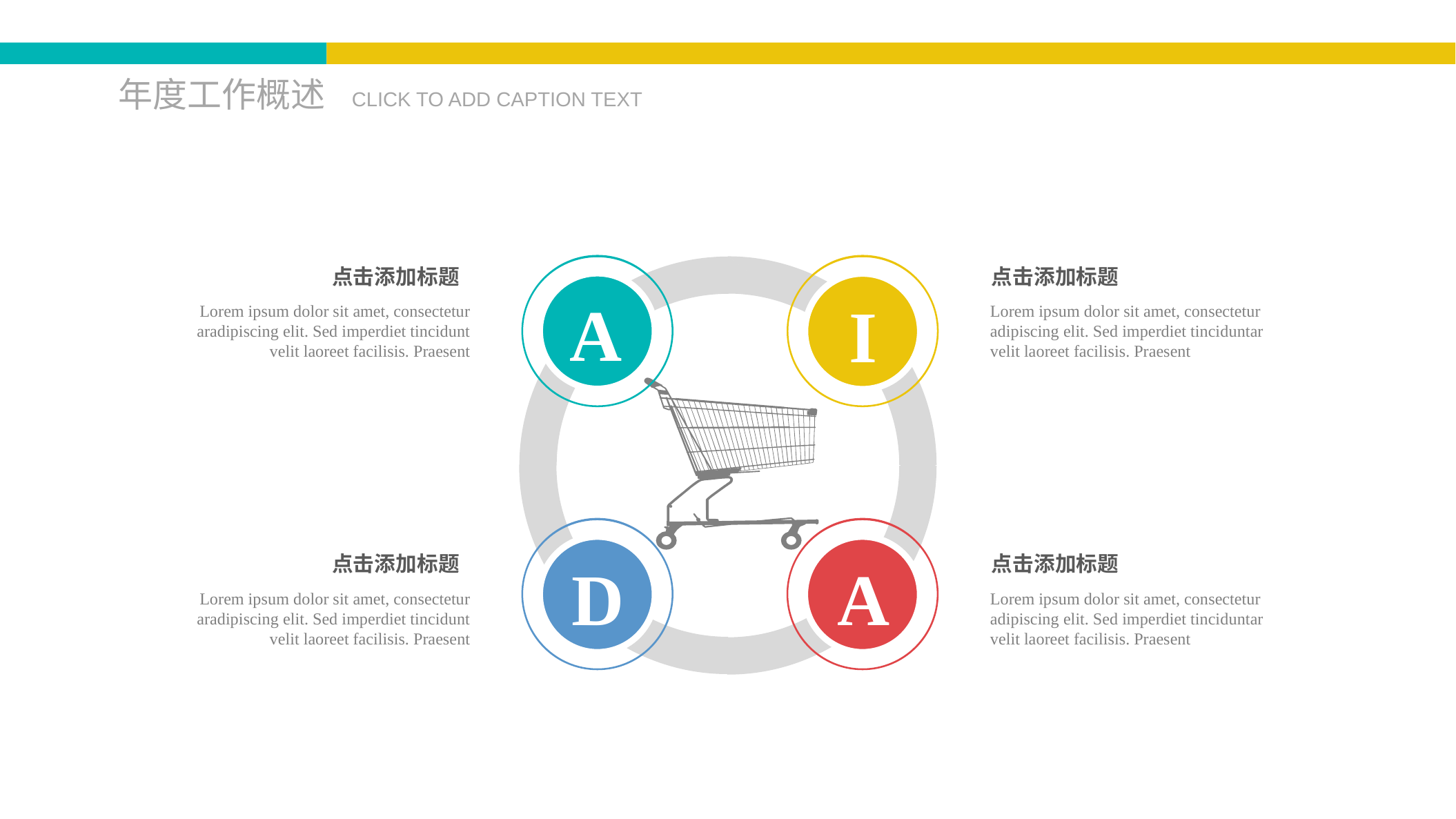

年度工作概述
CLICK TO ADD CAPTION TEXT

A

I
点击添加标题
点击添加标题
Lorem ipsum dolor sit amet, consectetur aradipiscing elit. Sed imperdiet tincidunt velit laoreet facilisis. Praesent
Lorem ipsum dolor sit amet, consectetur adipiscing elit. Sed imperdiet tinciduntar velit laoreet facilisis. Praesent

D

A
点击添加标题
点击添加标题
Lorem ipsum dolor sit amet, consectetur aradipiscing elit. Sed imperdiet tincidunt velit laoreet facilisis. Praesent
Lorem ipsum dolor sit amet, consectetur adipiscing elit. Sed imperdiet tinciduntar velit laoreet facilisis. Praesent